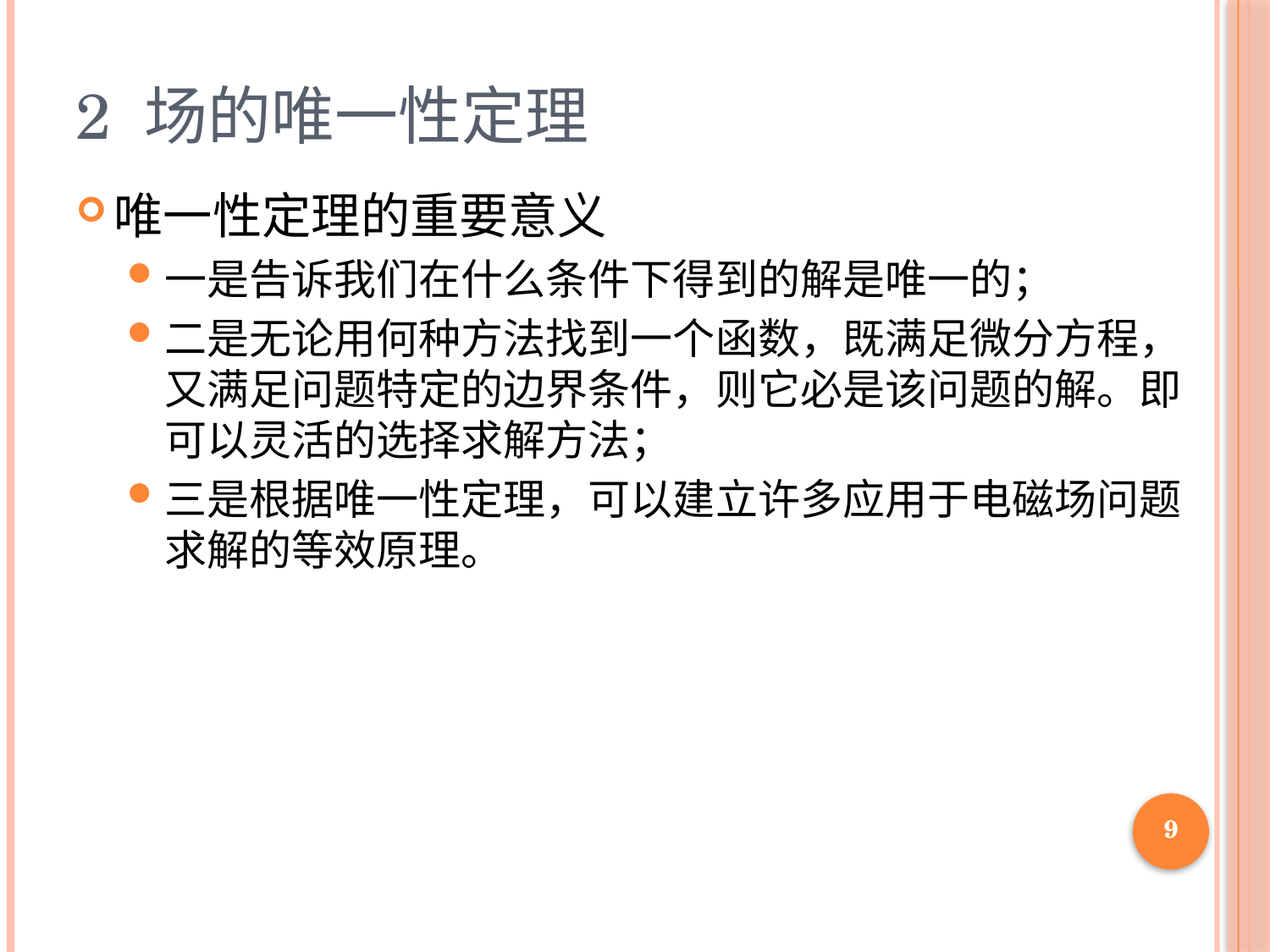

# 2 场的唯一性定理
唯一性定理的重要意义
一是告诉我们在什么条件下得到的解是唯一的；
二是无论用何种方法找到一个函数，既满足微分方程，又满足问题特定的边界条件，则它必是该问题的解。即可以灵活的选择求解方法；
三是根据唯一性定理，可以建立许多应用于电磁场问题求解的等效原理。
9